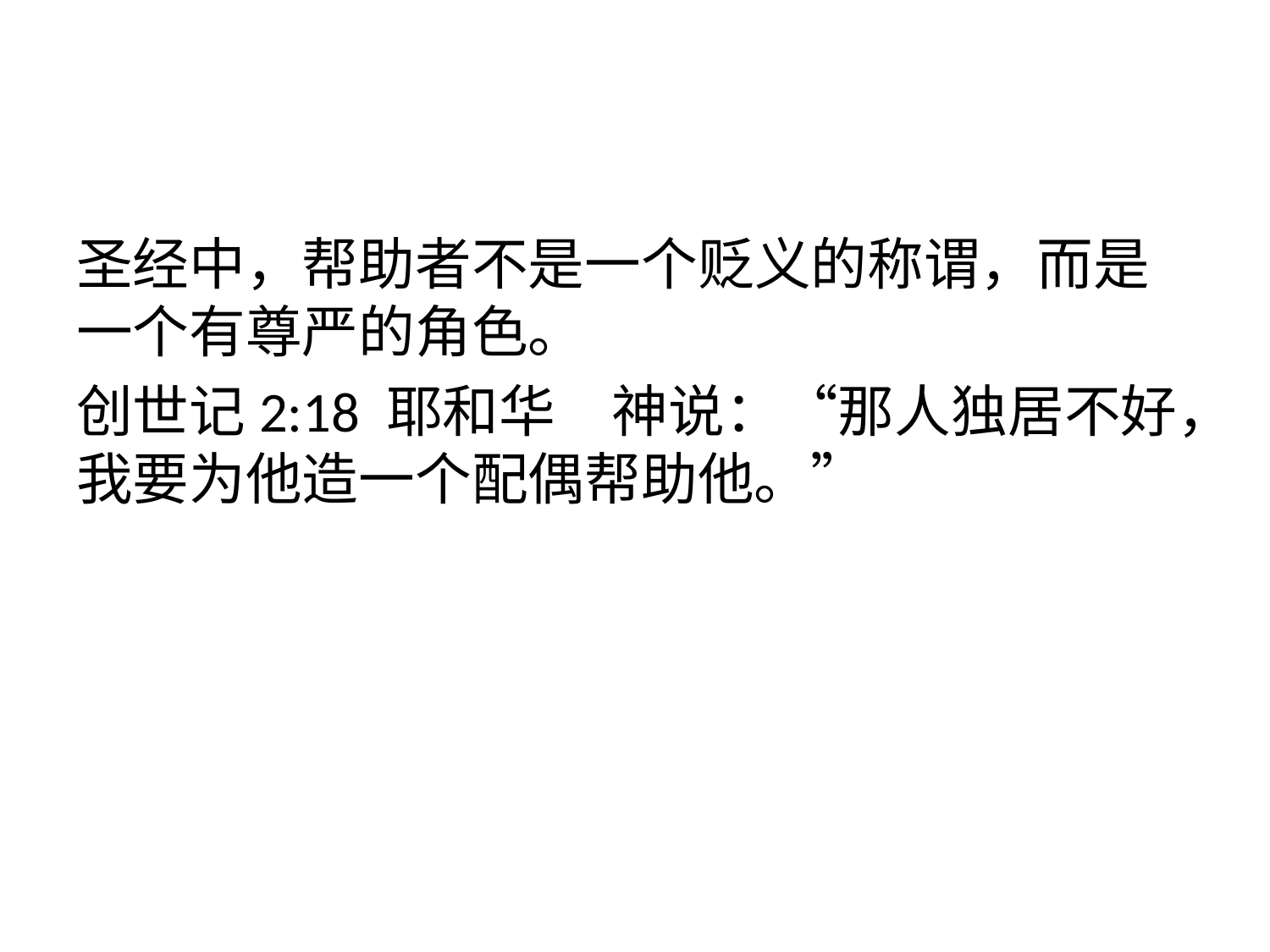

#
圣经中，帮助者不是一个贬义的称谓，而是一个有尊严的角色。
创世记2:18 耶和华　神说：“那人独居不好，我要为他造一个配偶帮助他。”